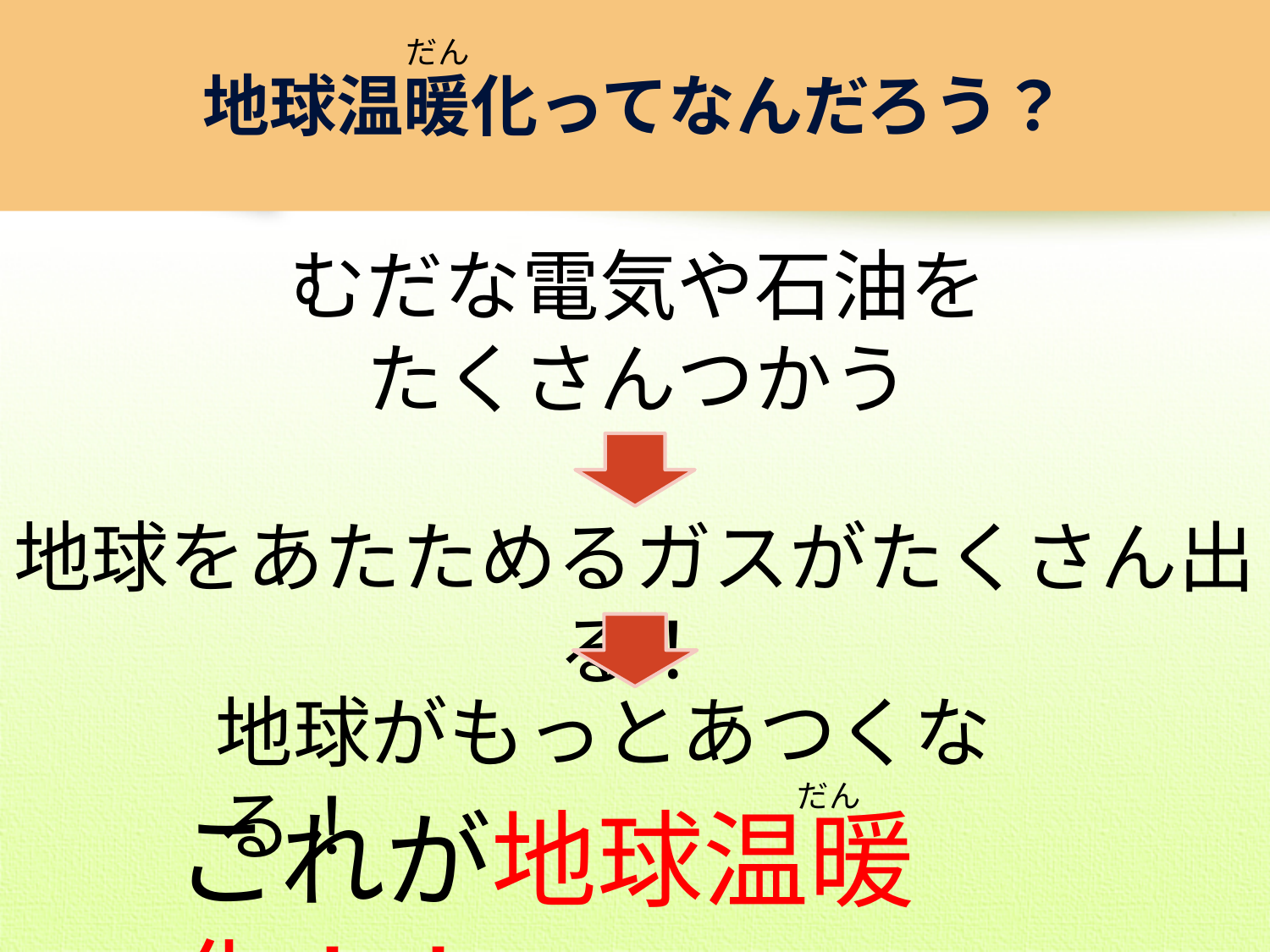

# 地球温暖化ってなんだろう？
だん
むだな電気や石油を
たくさんつかう

地球をあたためるガスがたくさん出る！

地球がもっとあつくなる！
だん
これが地球温暖化！！